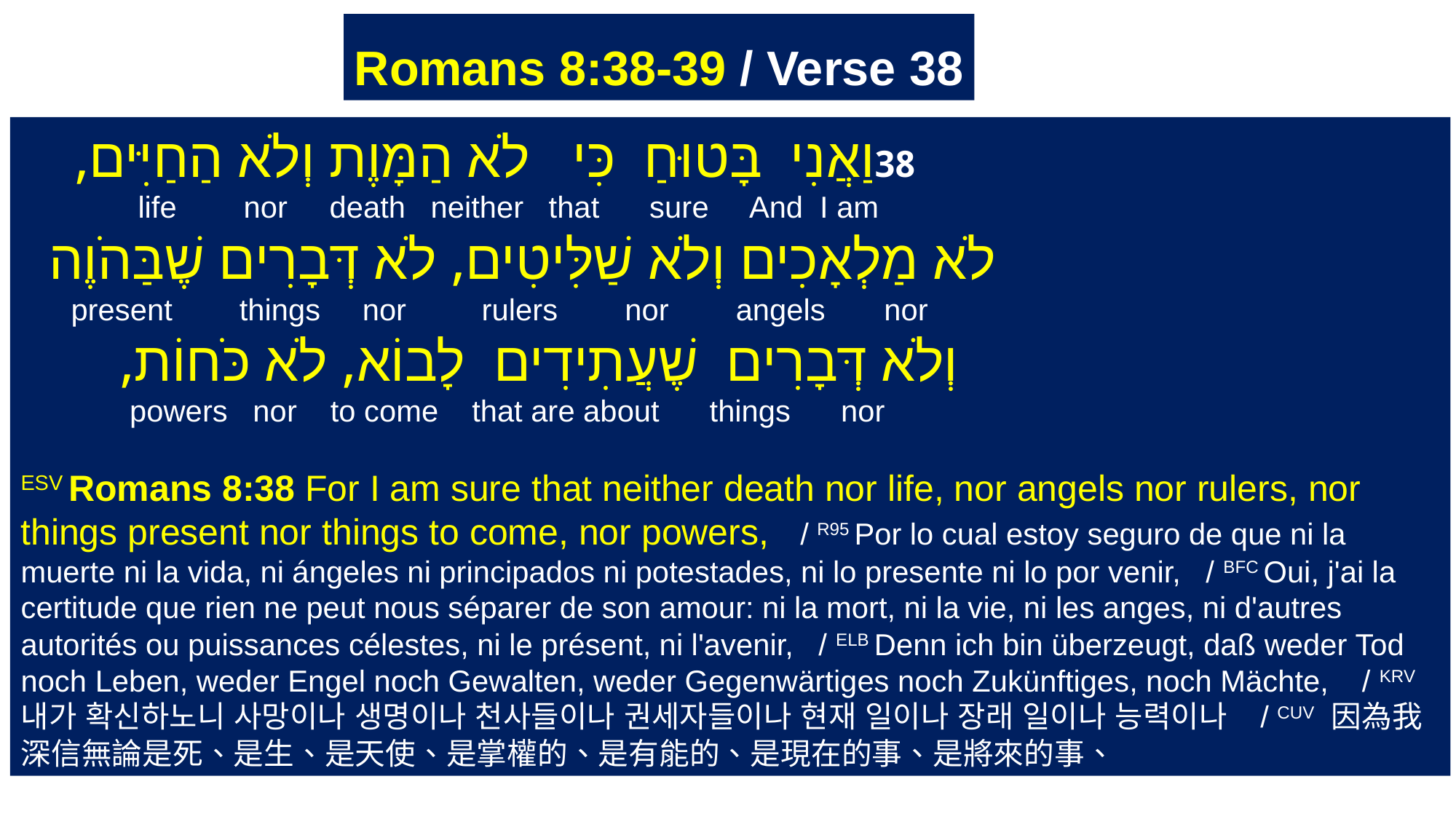

Romans 8:38-39 / Verse 38
   38וַאֲנִי  בָּטוּחַ  כִּי   לֹא הַמָּוֶת וְלֹא הַחַיִּים,
              life        nor     death   neither   that      sure     And  I am
לֹא מַלְאָכִים וְלֹא שַׁלִּיטִים, לֹא דְּבָרִים שֶׁבַּהֹוֶה
      present        things     nor         rulers        nor        angels       nor
וְלֹא דְּבָרִים  שֶׁעֲתִידִים  לָבוֹא, לֹא כֹּחוֹת,
             powers   nor    to come    that are about      things      nor

ESV Romans 8:38 For I am sure that neither death nor life, nor angels nor rulers, nor things present nor things to come, nor powers,   / R95 Por lo cual estoy seguro de que ni la muerte ni la vida, ni ángeles ni principados ni potestades, ni lo presente ni lo por venir,   / BFC Oui, j'ai la certitude que rien ne peut nous séparer de son amour: ni la mort, ni la vie, ni les anges, ni d'autres autorités ou puissances célestes, ni le présent, ni l'avenir,   / ELB Denn ich bin überzeugt, daß weder Tod noch Leben, weder Engel noch Gewalten, weder Gegenwärtiges noch Zukünftiges, noch Mächte,    / KRV 내가 확신하노니 사망이나 생명이나 천사들이나 권세자들이나 현재 일이나 장래 일이나 능력이나   / CUV  因為我深信無論是死、是生、是天使、是掌權的、是有能的、是現在的事、是將來的事、